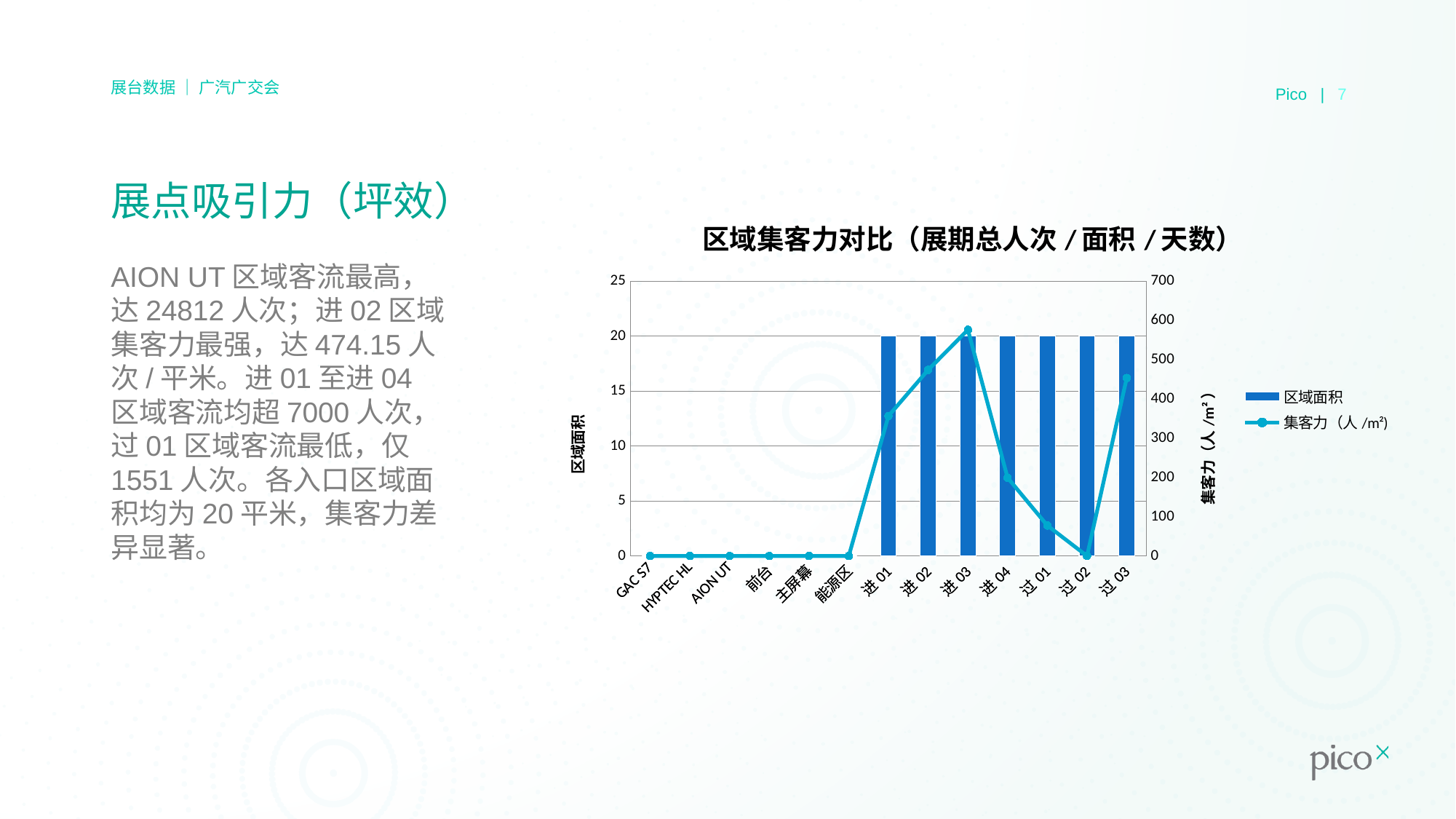

Pico   |
7
展台数据 ｜ 广汽广交会
# 展点吸引力（坪效）

### Chart: 区域集客力对比（展期总人次/面积/天数）

| Category |  |  |
|---|---|---|
| GAC S7 | 0.0 | 0.0 |
| HYPTEC HL | 0.0 | 0.0 |
| AION UT | 0.0 | 0.0 |
| 前台 | 0.0 | 0.0 |
| 主屏幕 | 0.0 | 0.0 |
| 能源区 | 0.0 | 0.0 |
| 进01 | 20.0 | 356.7 |
| 进02 | 20.0 | 474.15000000000003 |
| 进03 | 20.0 | 576.15 |
| 进04 | 20.0 | 199.35000000000002 |
| 过01 | 20.0 | 77.55 |
| 过02 | 20.0 | 0.0 |
| 过03 | 20.0 | 453.5 |
AION UT区域客流最高，达24812人次；进02区域集客力最强，达474.15人次/平米。进01至进04区域客流均超7000人次，过01区域客流最低，仅1551人次。各入口区域面积均为20平米，集客力差异显著。